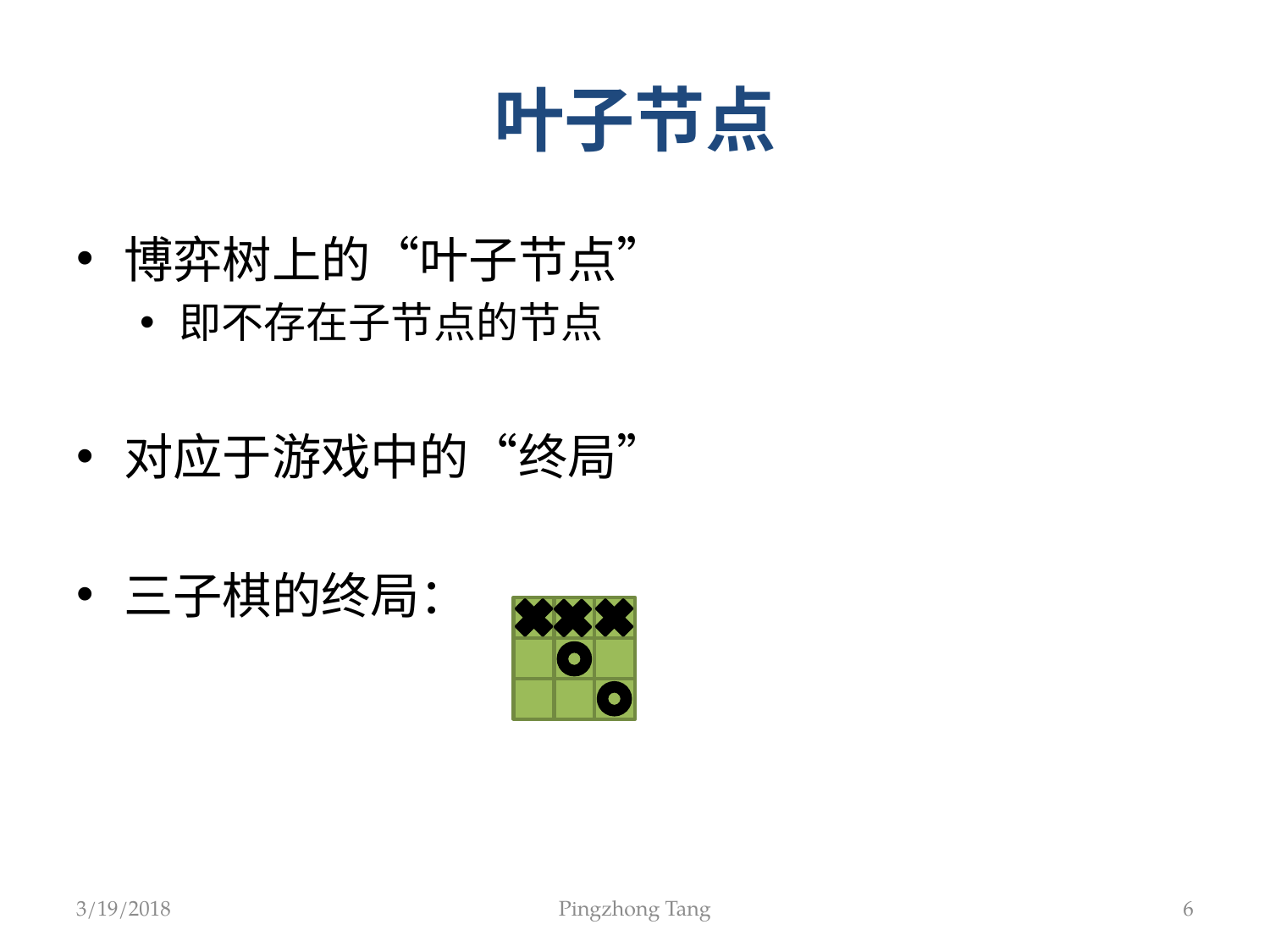

# 叶子节点
博弈树上的“叶子节点”
即不存在子节点的节点

对应于游戏中的“终局”

三子棋的终局：

3/19/2018
Pingzhong Tang
6